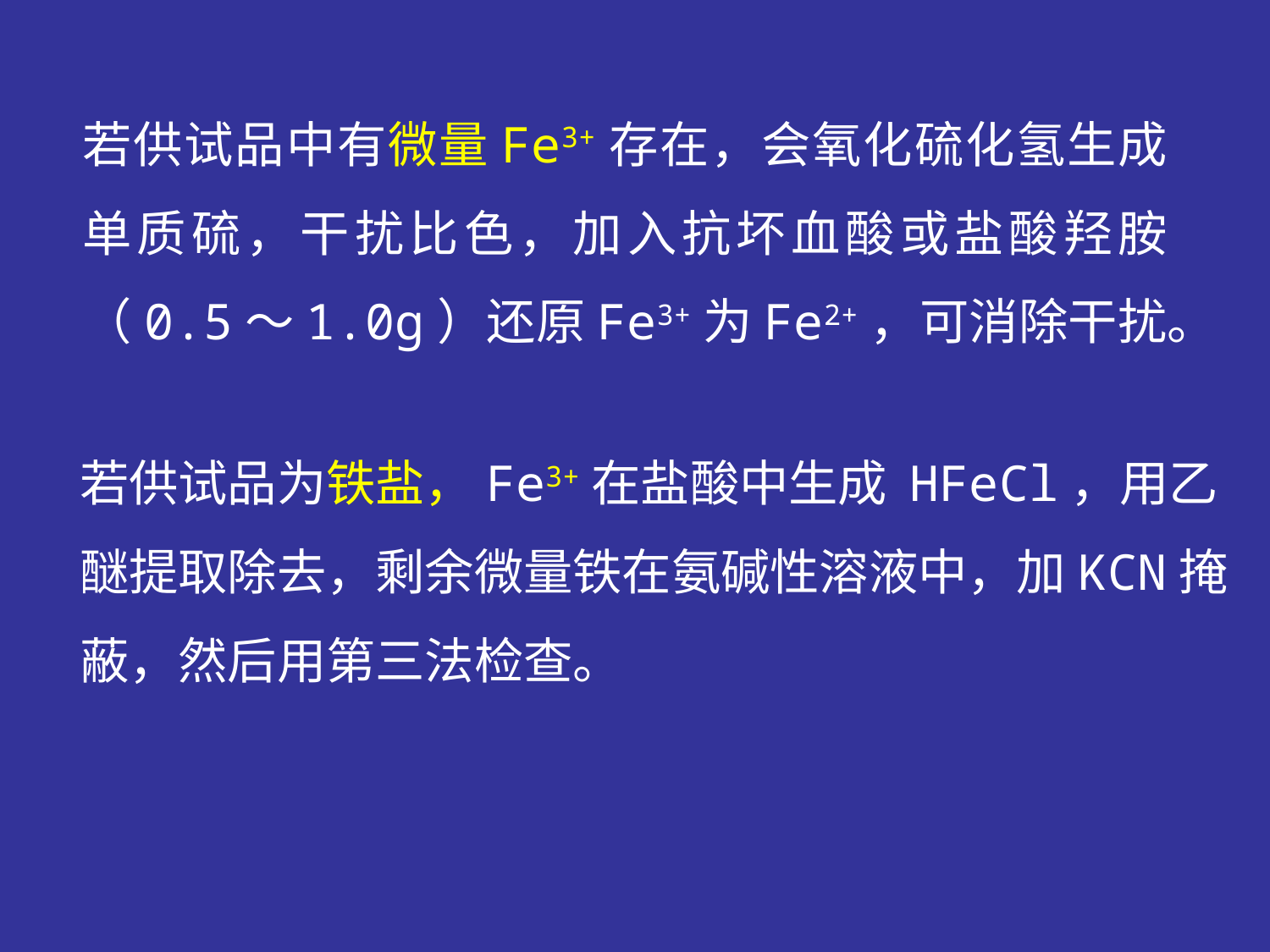

若供试品中有微量Fe3+存在，会氧化硫化氢生成单质硫，干扰比色，加入抗坏血酸或盐酸羟胺（0.5～1.0g）还原Fe3+为Fe2+，可消除干扰。

若供试品为铁盐，Fe3+在盐酸中生成 HFeCl，用乙醚提取除去，剩余微量铁在氨碱性溶液中，加KCN掩蔽，然后用第三法检查。